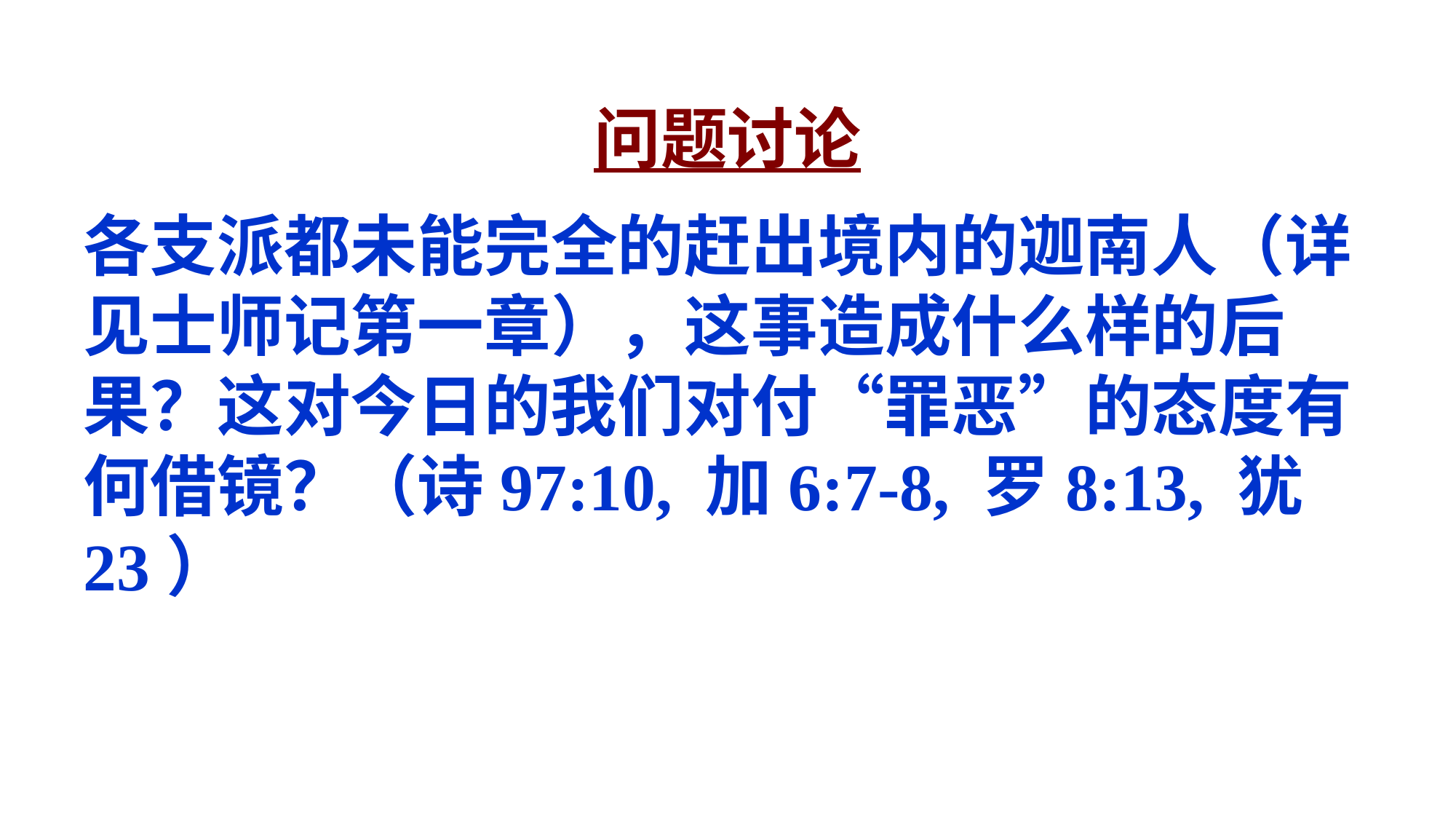

问题讨论
各支派都未能完全的赶出境内的迦南人（详见士师记第一章），这事造成什么样的后果？这对今日的我们对付“罪恶”的态度有何借镜？（诗97:10, 加6:7-8, 罗8:13, 犹23）